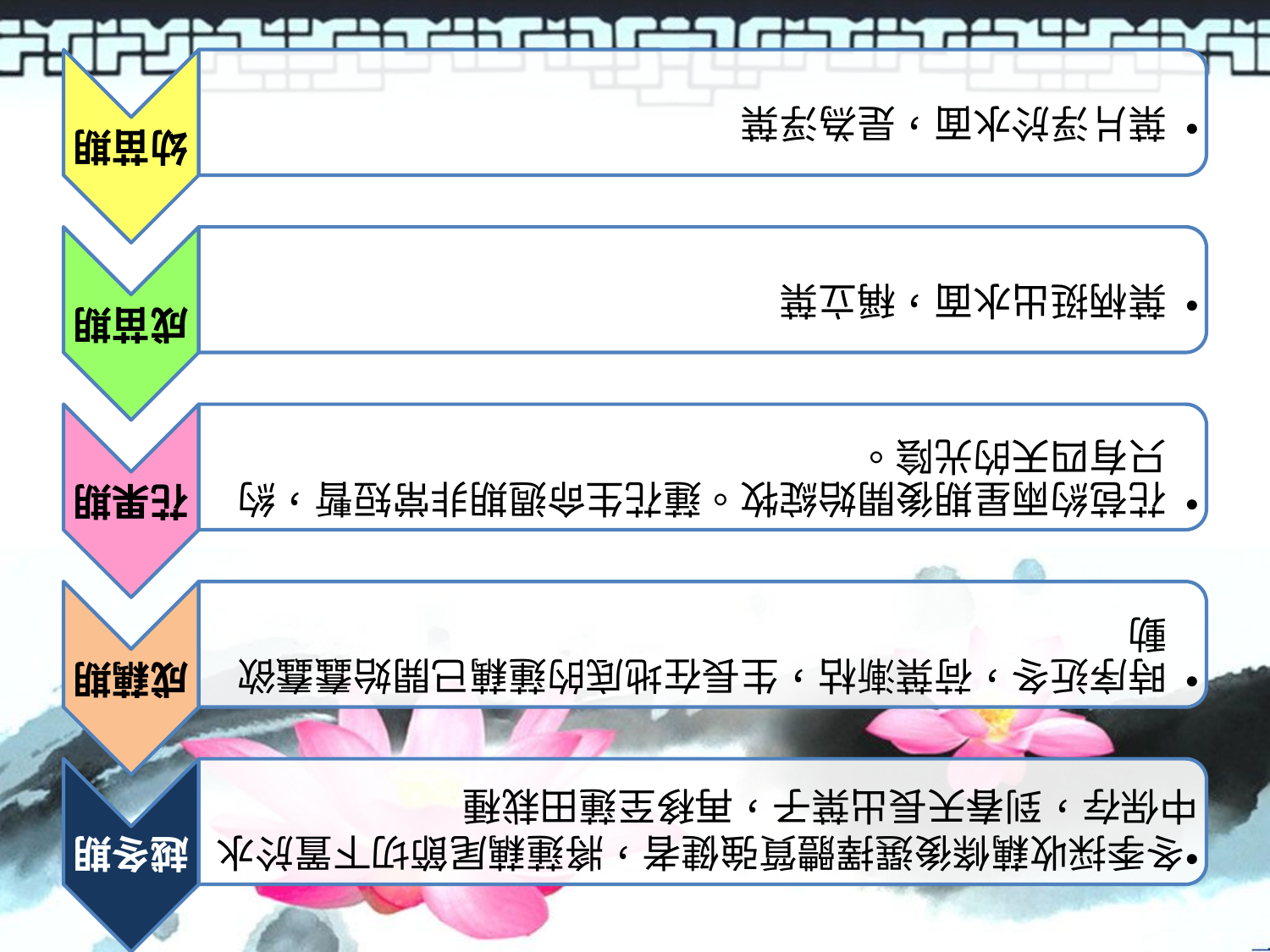

#
幼苗期
葉片浮於水面，是為浮葉
成苗期
葉柄挺出水面，稱立葉
花果期
花苞約兩星期後開始綻牧。蓮花生命週期非常短暫，約只有四天的光陰。
成藕期
時序近冬，荷葉漸枯，生長在地底的蓮藕已開始蠢蠢欲動
越冬期
冬季採收藕條後選擇體質強健者，將蓮藕尾節切下置於水中保存，到春天長出葉子，再移至蓮田栽種